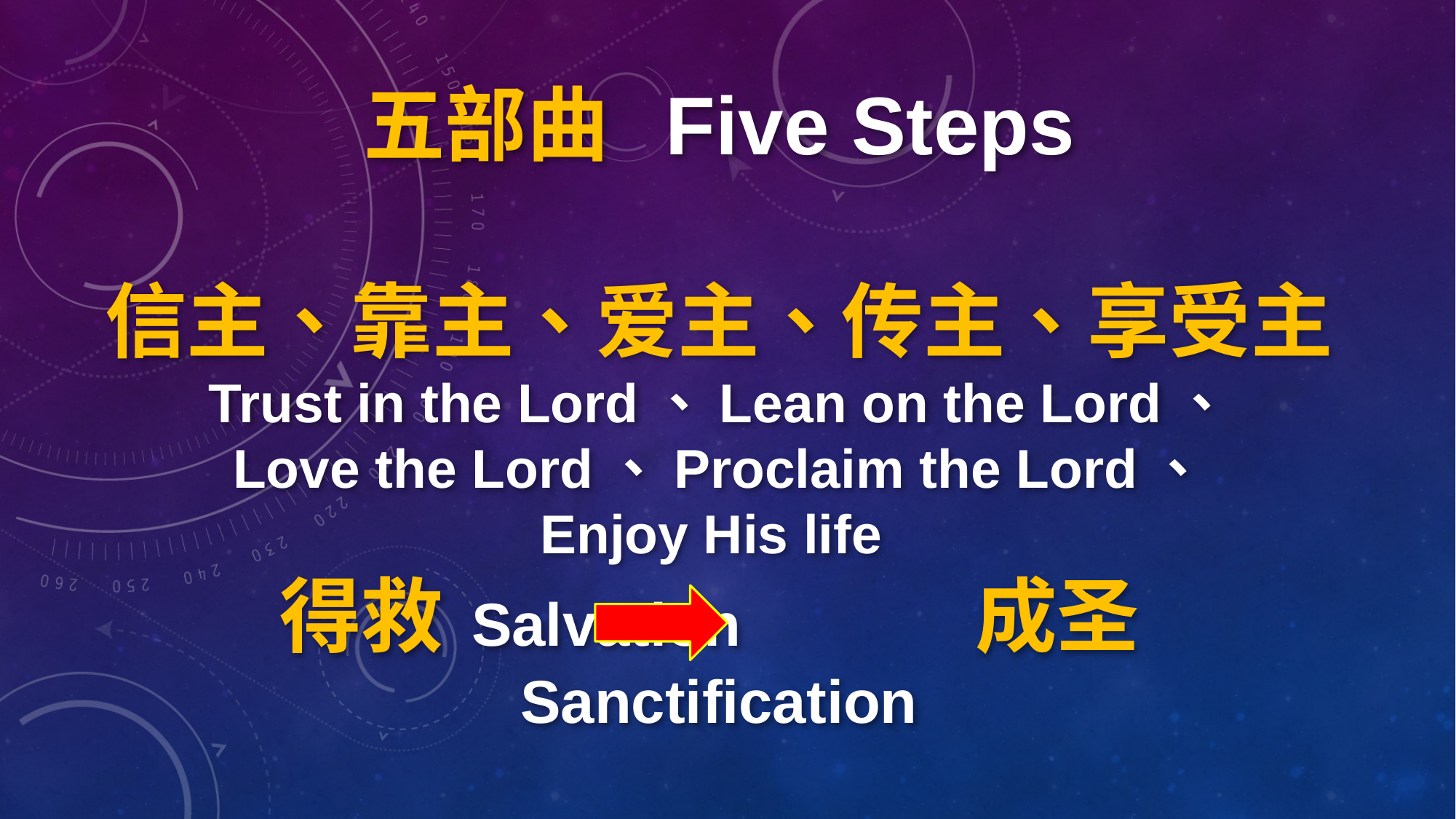

五部曲  Five Steps

信主、靠主、爱主、传主、享受主
Trust in the Lord、Lean on the Lord、
Love the Lord、Proclaim the Lord、
Enjoy His life
得救 Salvation             成圣Sanctification